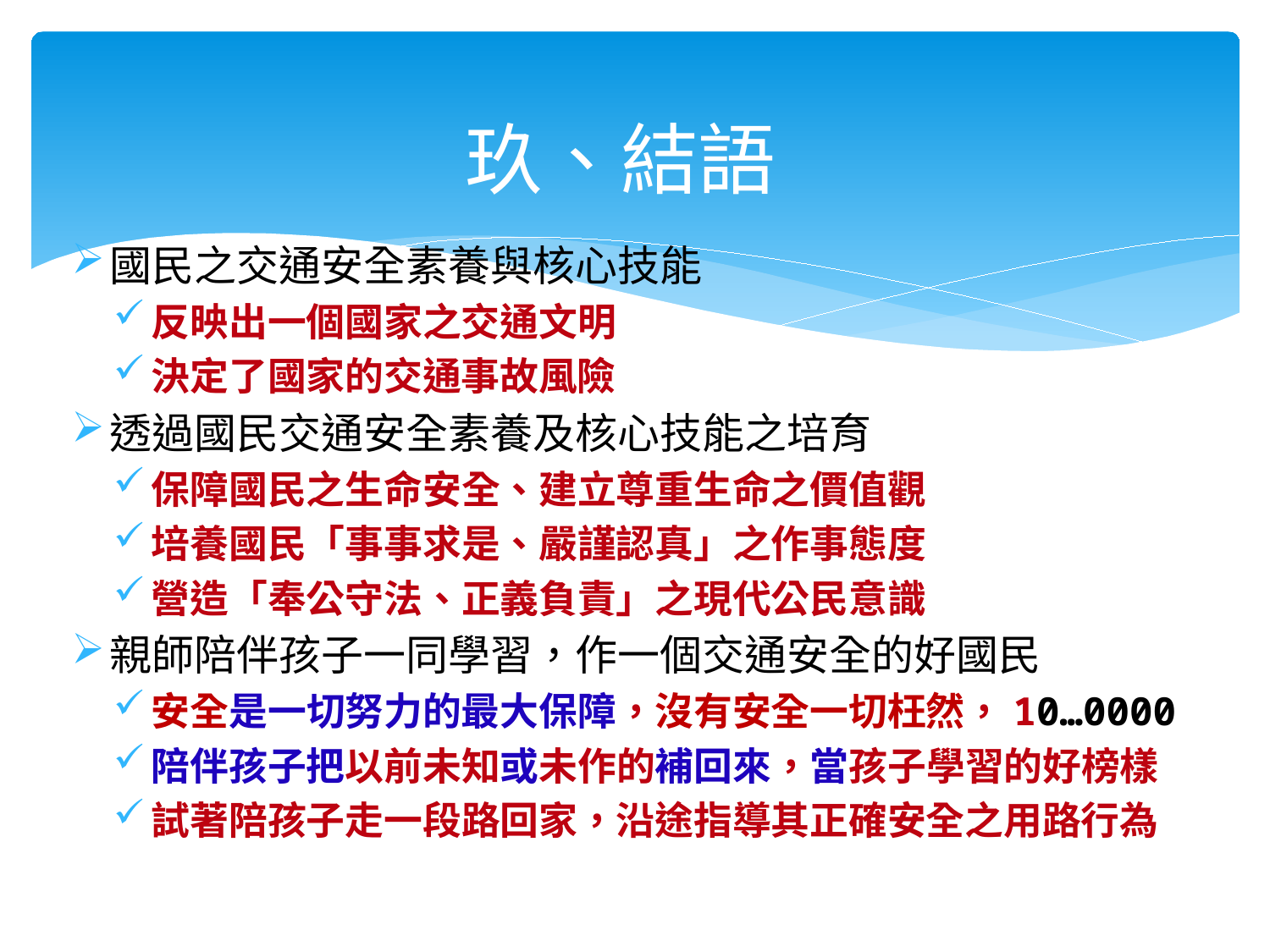

玖、結語
國民之交通安全素養與核心技能
反映出一個國家之交通文明
決定了國家的交通事故風險
透過國民交通安全素養及核心技能之培育
保障國民之生命安全、建立尊重生命之價值觀
培養國民「事事求是、嚴謹認真」之作事態度
營造「奉公守法、正義負責」之現代公民意識
親師陪伴孩子一同學習，作一個交通安全的好國民
安全是一切努力的最大保障，沒有安全一切枉然，10…0000
陪伴孩子把以前未知或未作的補回來，當孩子學習的好榜樣
試著陪孩子走一段路回家，沿途指導其正確安全之用路行為